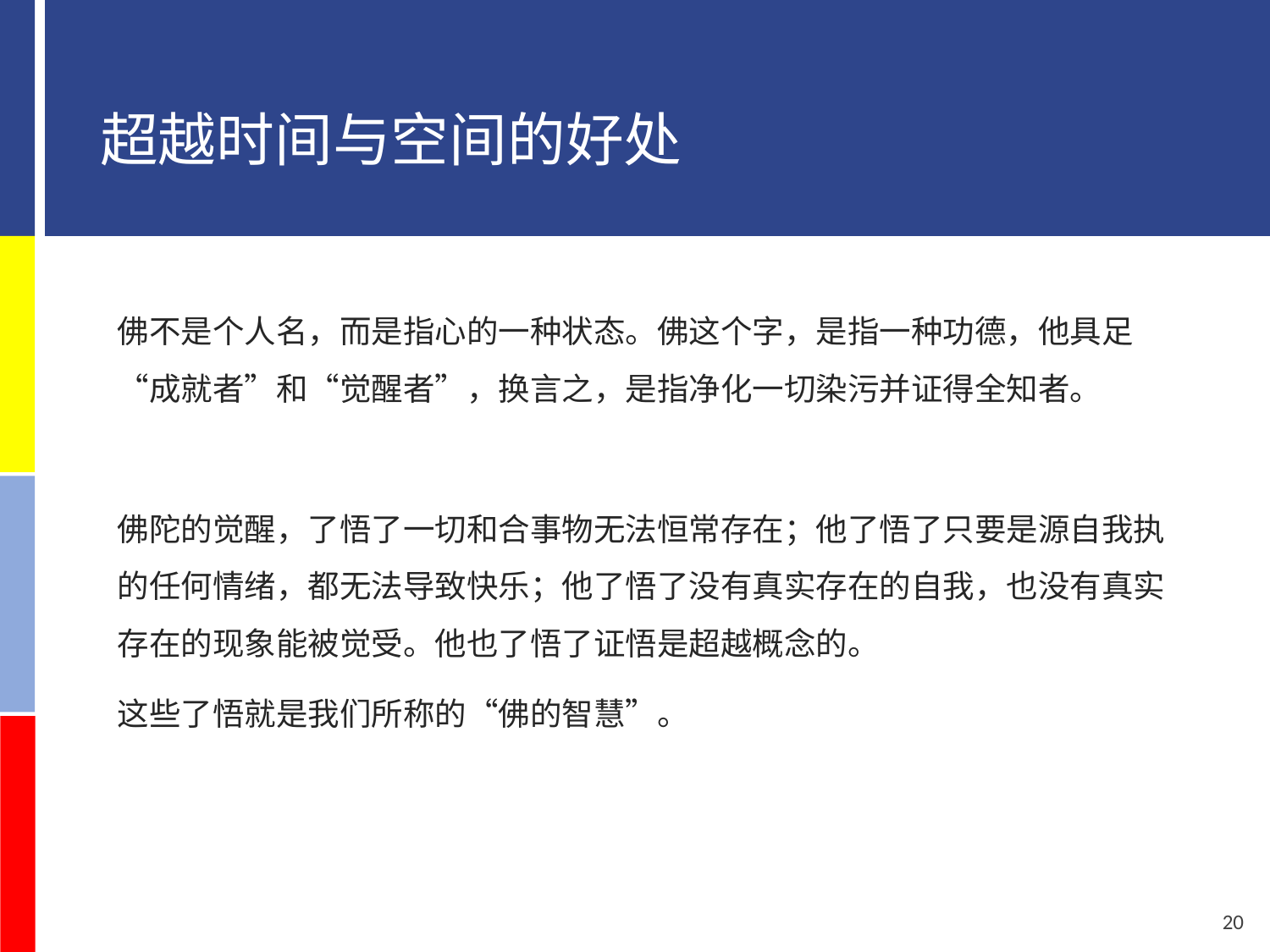

# 超越时间与空间的好处
佛不是个人名，而是指心的一种状态。佛这个字，是指一种功德，他具足“成就者”和“觉醒者”，换言之，是指净化一切染污并证得全知者。

佛陀的觉醒，了悟了一切和合事物无法恒常存在；他了悟了只要是源自我执的任何情绪，都无法导致快乐；他了悟了没有真实存在的自我，也没有真实存在的现象能被觉受。他也了悟了证悟是超越概念的。
这些了悟就是我们所称的“佛的智慧”。